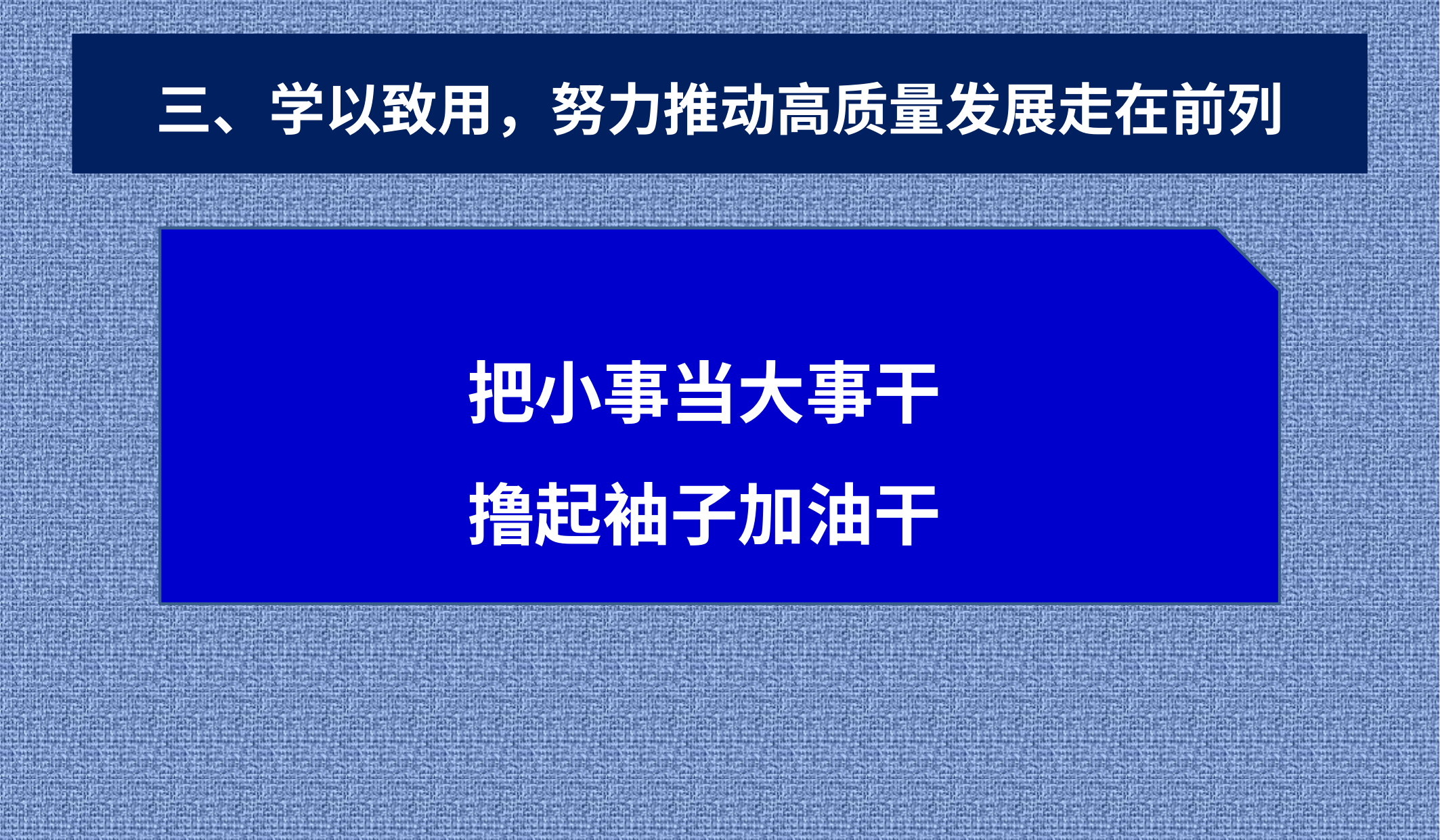

# 三、学以致用，努力推动高质量发展走在前列
把小事当大事干
撸起袖子加油干